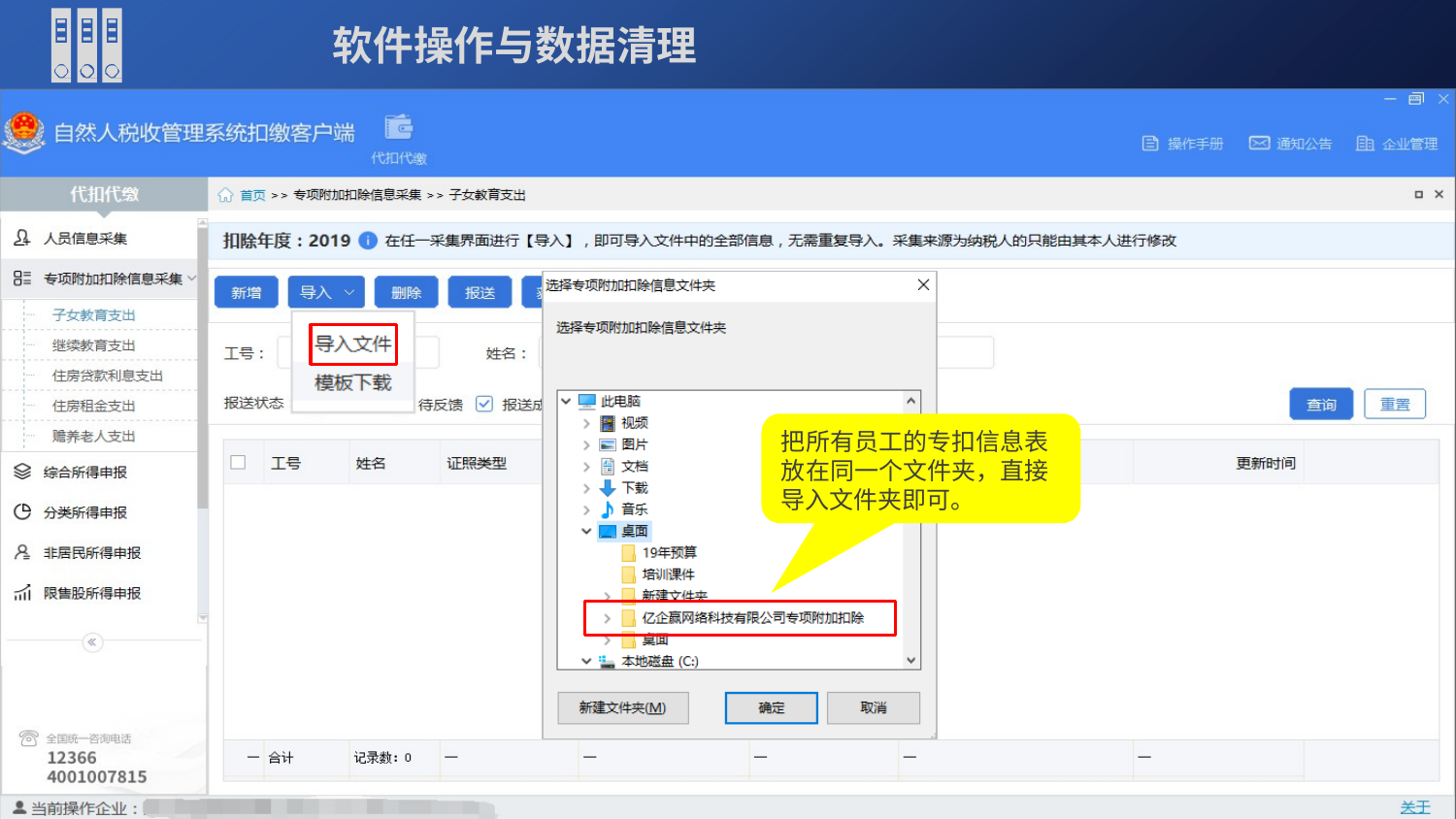

软件操作与数据清理

把所有员工的专扣信息表 放在同一个文件夹，直接 导入文件夹即可。